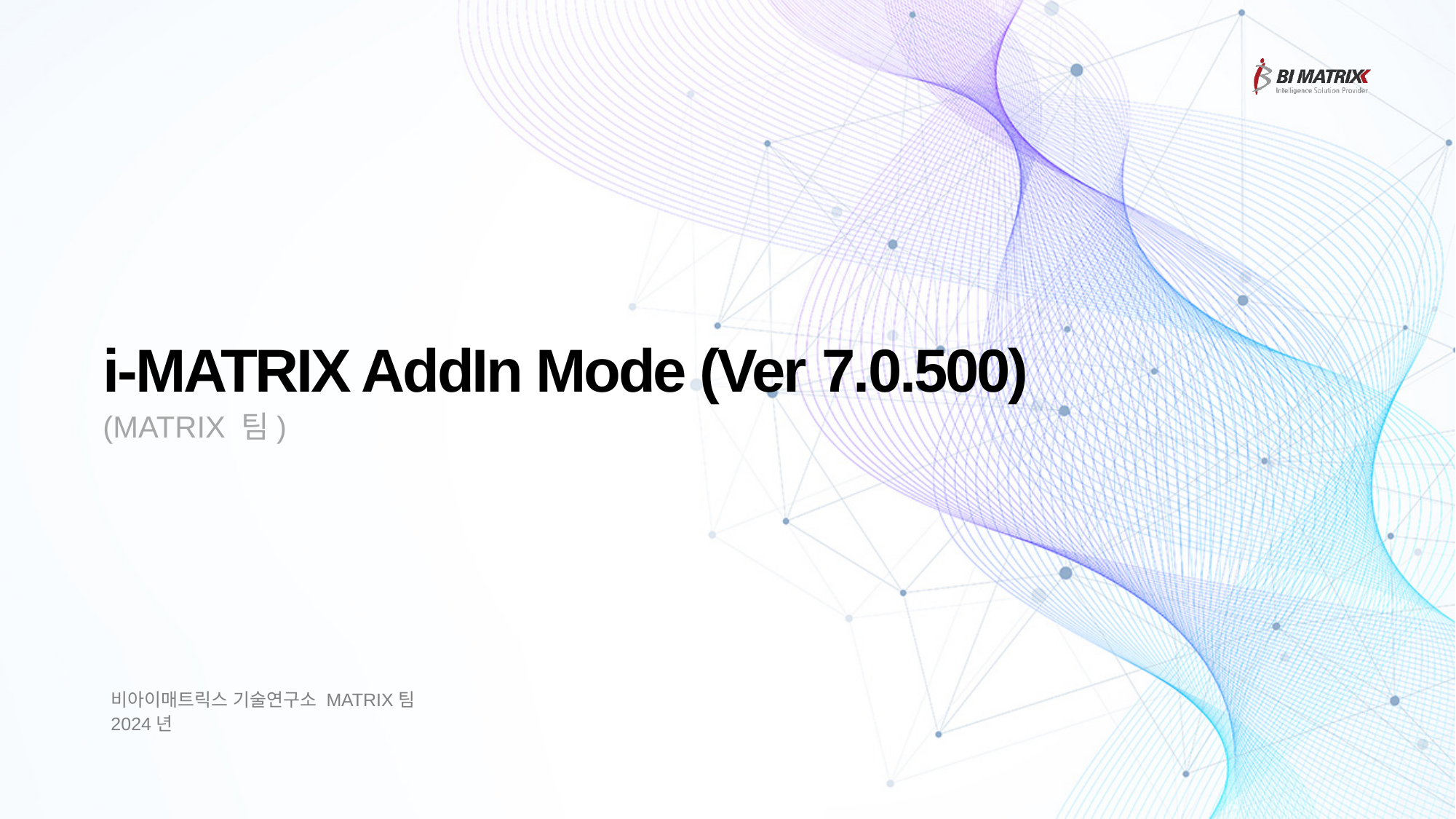

# i-MATRIX AddIn Mode (Ver 7.0.500)
(MATRIX 팀)
비아이매트릭스 기술연구소 MATRIX팀
2024년